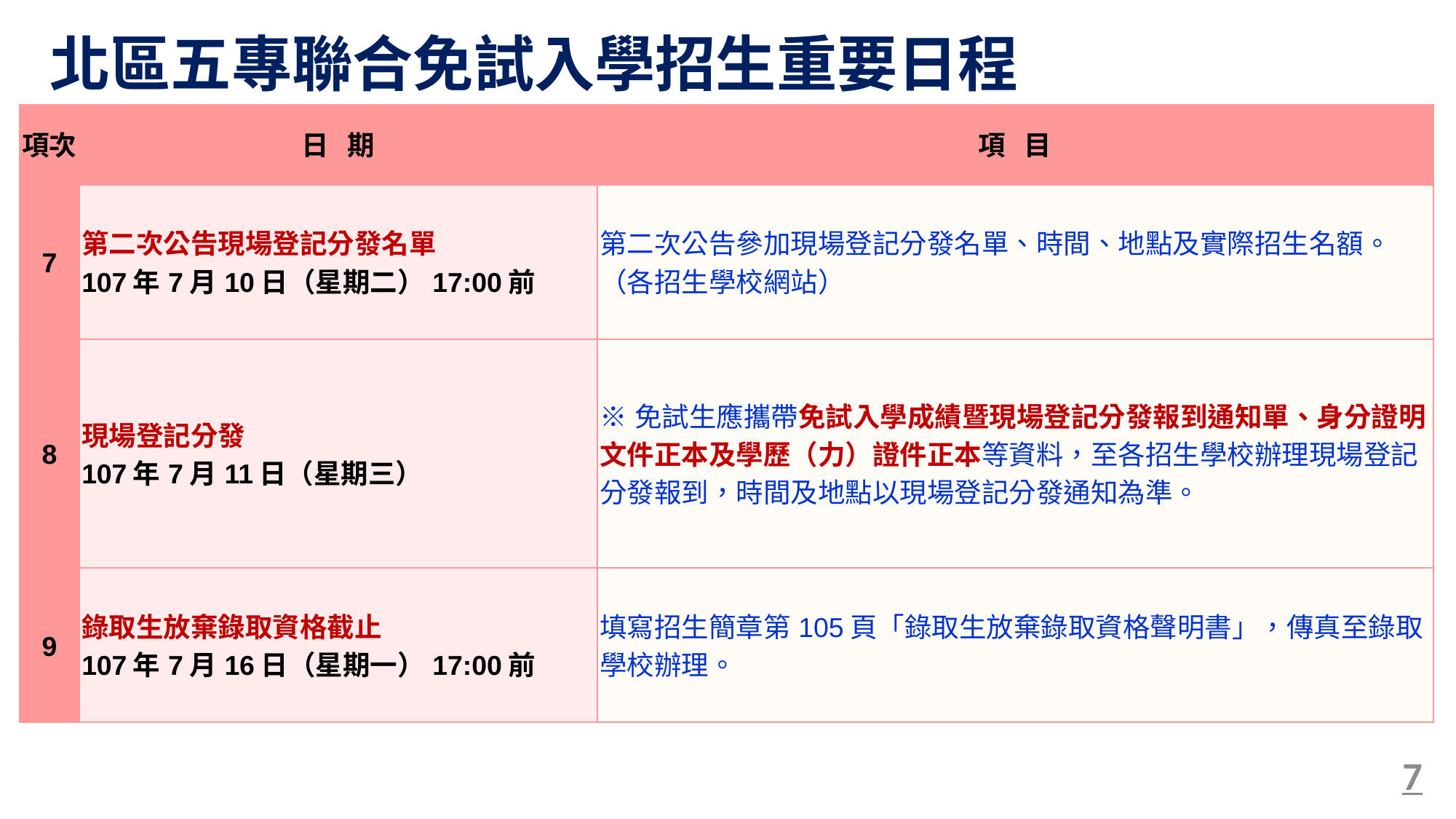

北區五專聯合免試入學招生重要日程
| 項次 | 日 期 | 項 目 |
| --- | --- | --- |
| 7 | 第二次公告現場登記分發名單 107年7月10日（星期二）17:00前 | 第二次公告參加現場登記分發名單、時間、地點及實際招生名額。（各招生學校網站） |
| 8 | 現場登記分發 107年7月11日（星期三） | ※免試生應攜帶免試入學成績暨現場登記分發報到通知單、身分證明文件正本及學歷（力）證件正本等資料，至各招生學校辦理現場登記分發報到，時間及地點以現場登記分發通知為準。 |
| 9 | 錄取生放棄錄取資格截止 107年7月16日（星期一）17:00前 | 填寫招生簡章第105頁「錄取生放棄錄取資格聲明書」，傳真至錄取學校辦理。 |
7